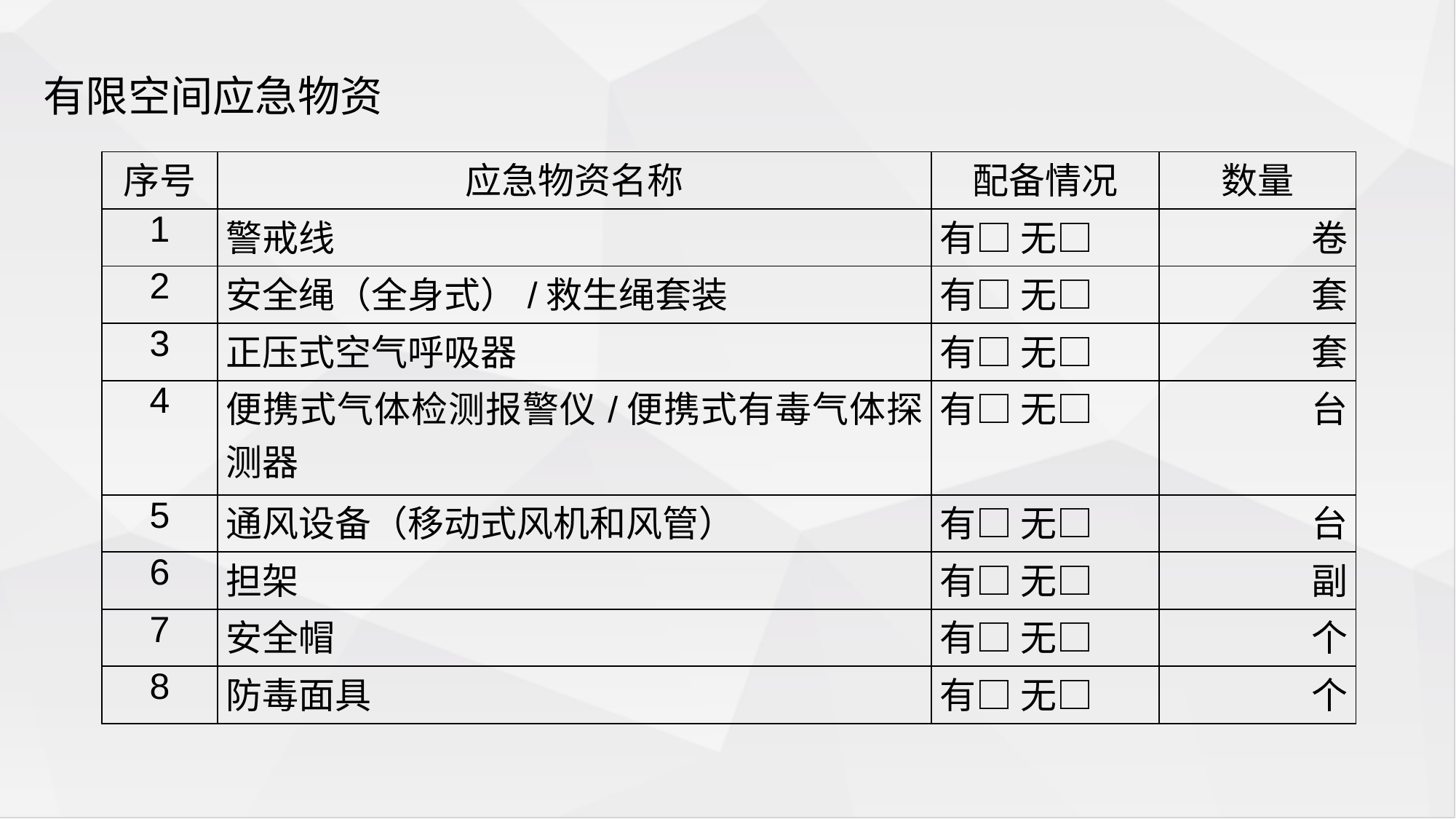

有限空间应急物资
| 序号 | 应急物资名称 | 配备情况 | 数量 |
| --- | --- | --- | --- |
| 1 | 警戒线 | 有□ 无□ | 卷 |
| 2 | 安全绳（全身式）/救生绳套装 | 有□ 无□ | 套 |
| 3 | 正压式空气呼吸器 | 有□ 无□ | 套 |
| 4 | 便携式气体检测报警仪/便携式有毒气体探测器 | 有□ 无□ | 台 |
| 5 | 通风设备（移动式风机和风管） | 有□ 无□ | 台 |
| 6 | 担架 | 有□ 无□ | 副 |
| 7 | 安全帽 | 有□ 无□ | 个 |
| 8 | 防毒面具 | 有□ 无□ | 个 |